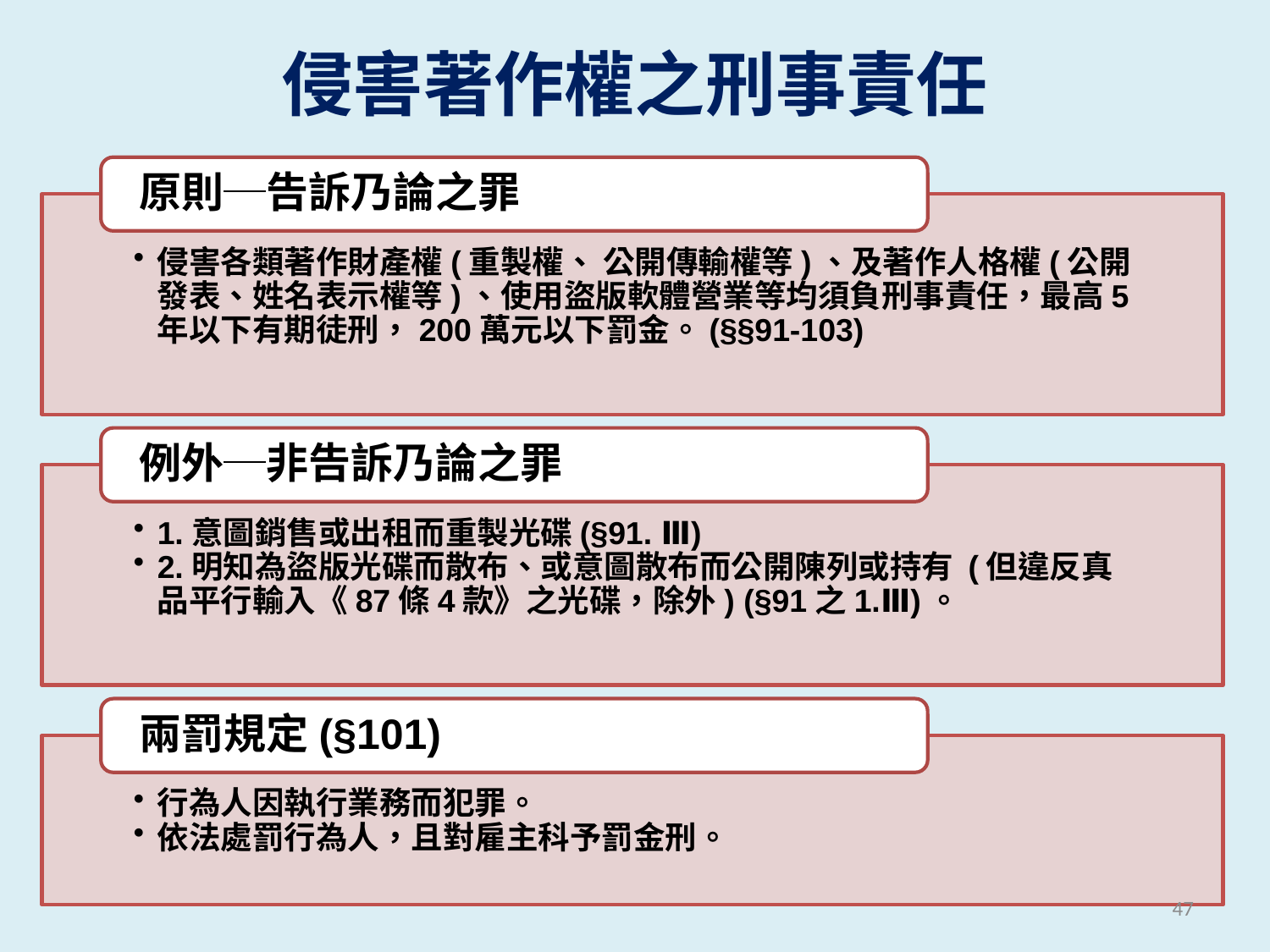

# 侵害著作權之刑事責任
侵害各類著作財產權(重製權、 公開傳輸權等)、及著作人格權(公開發表、姓名表示權等)、使用盜版軟體營業等均須負刑事責任，最高5年以下有期徒刑，200萬元以下罰金。(§§91-103)
原則─告訴乃論之罪
1.意圖銷售或出租而重製光碟(§91. Ⅲ)
2.明知為盜版光碟而散布、或意圖散布而公開陳列或持有 (但違反真品平行輸入《87條4款》之光碟，除外) (§91之1.Ⅲ)。
例外─非告訴乃論之罪
行為人因執行業務而犯罪。
依法處罰行為人，且對雇主科予罰金刑。
兩罰規定(§101)
47